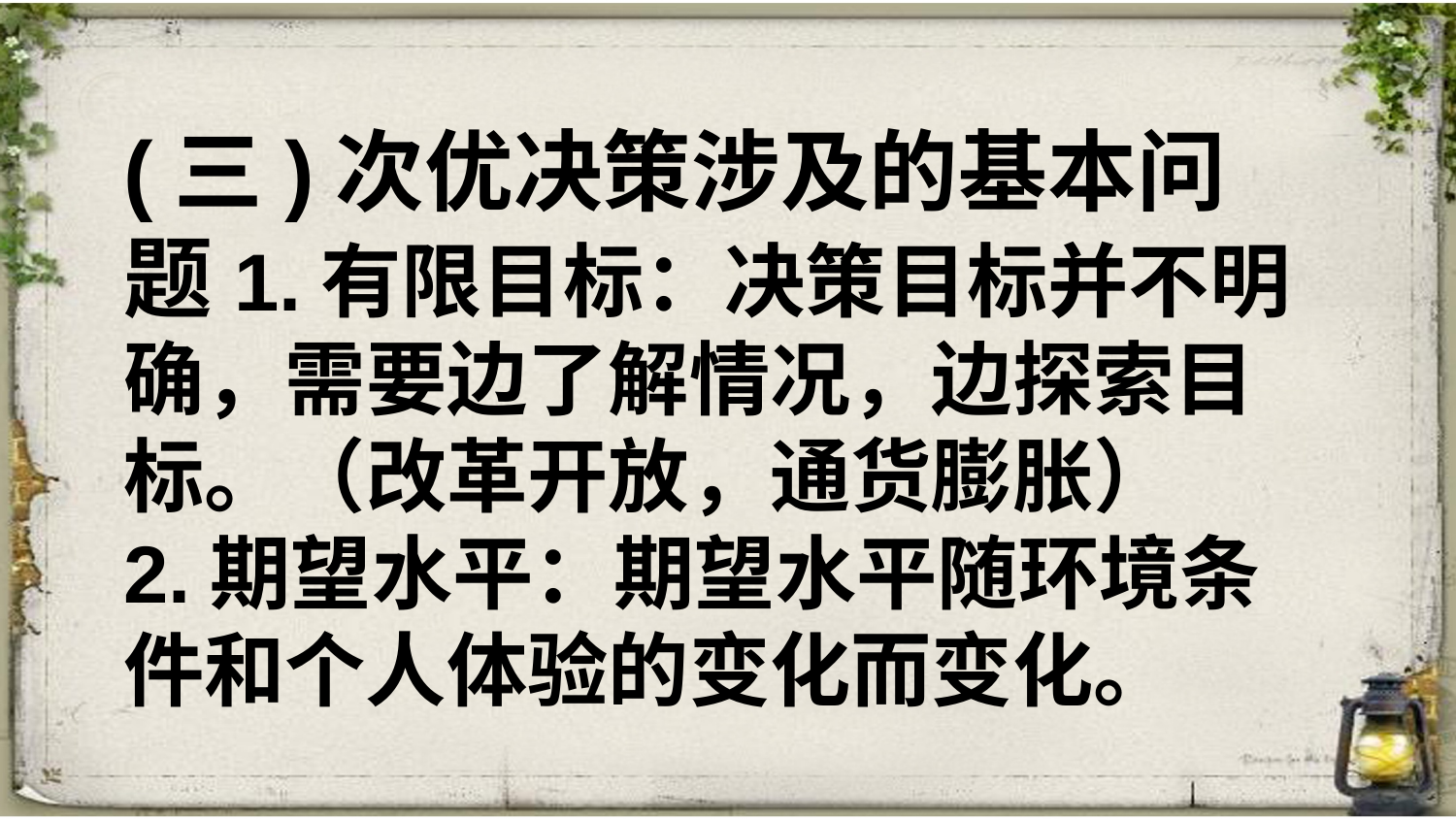

(三)次优决策涉及的基本问题1.有限目标：决策目标并不明确，需要边了解情况，边探索目标。（改革开放，通货膨胀）
2.期望水平：期望水平随环境条件和个人体验的变化而变化。